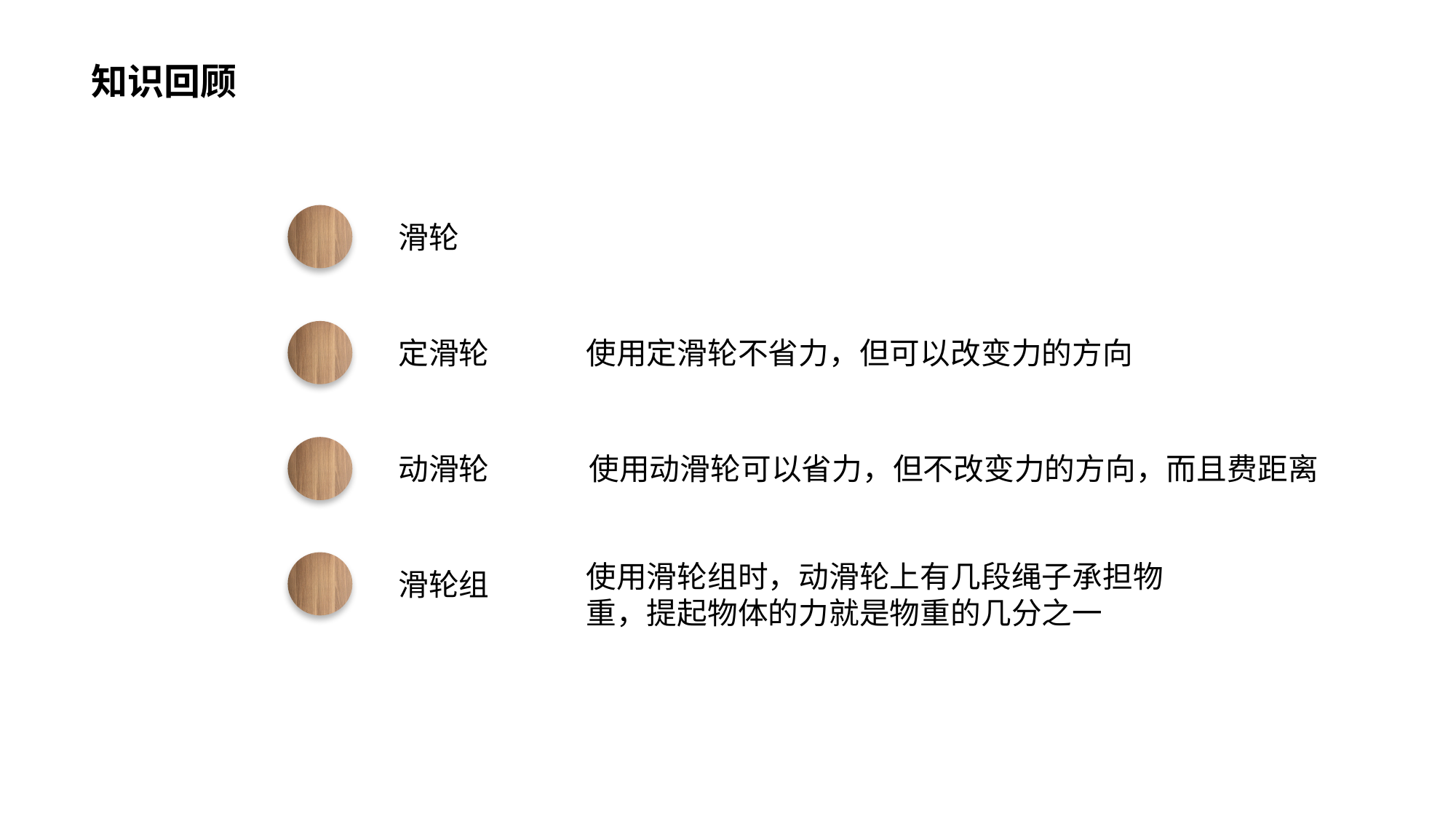

知识回顾

滑轮

定滑轮
使用定滑轮不省力，但可以改变力的方向

动滑轮
使用动滑轮可以省力，但不改变力的方向，而且费距离

使用滑轮组时，动滑轮上有几段绳子承担物重，提起物体的力就是物重的几分之一
滑轮组